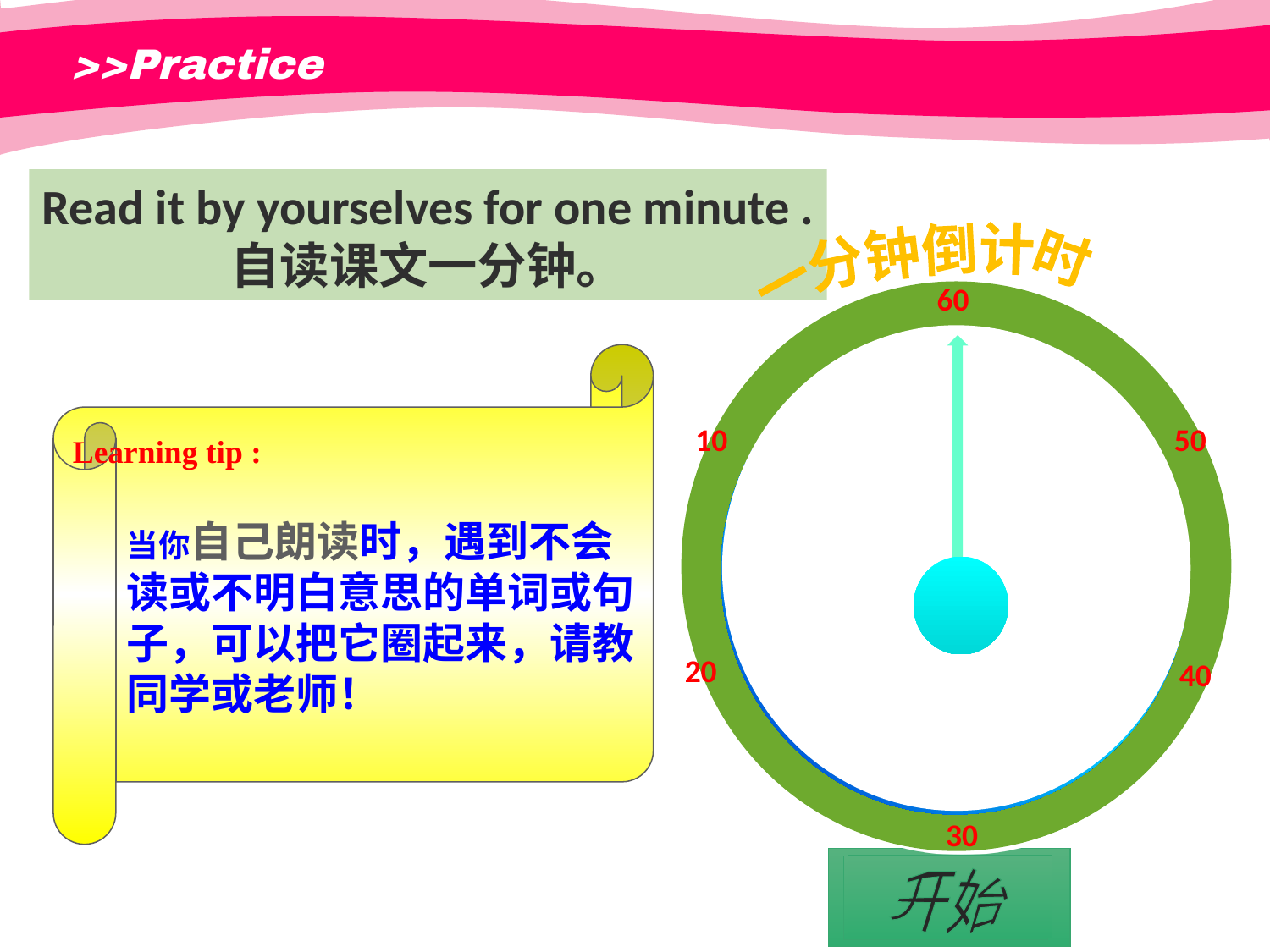

# >>Practice
Read it by yourselves for one minute .
自读课文一分钟。
一分钟倒计时
60

Learning tip :
当你自己朗读时，遇到不会读或不明白意思的单词或句子，可以把它圈起来，请教同学或老师！
10
50

20
40
30

开始